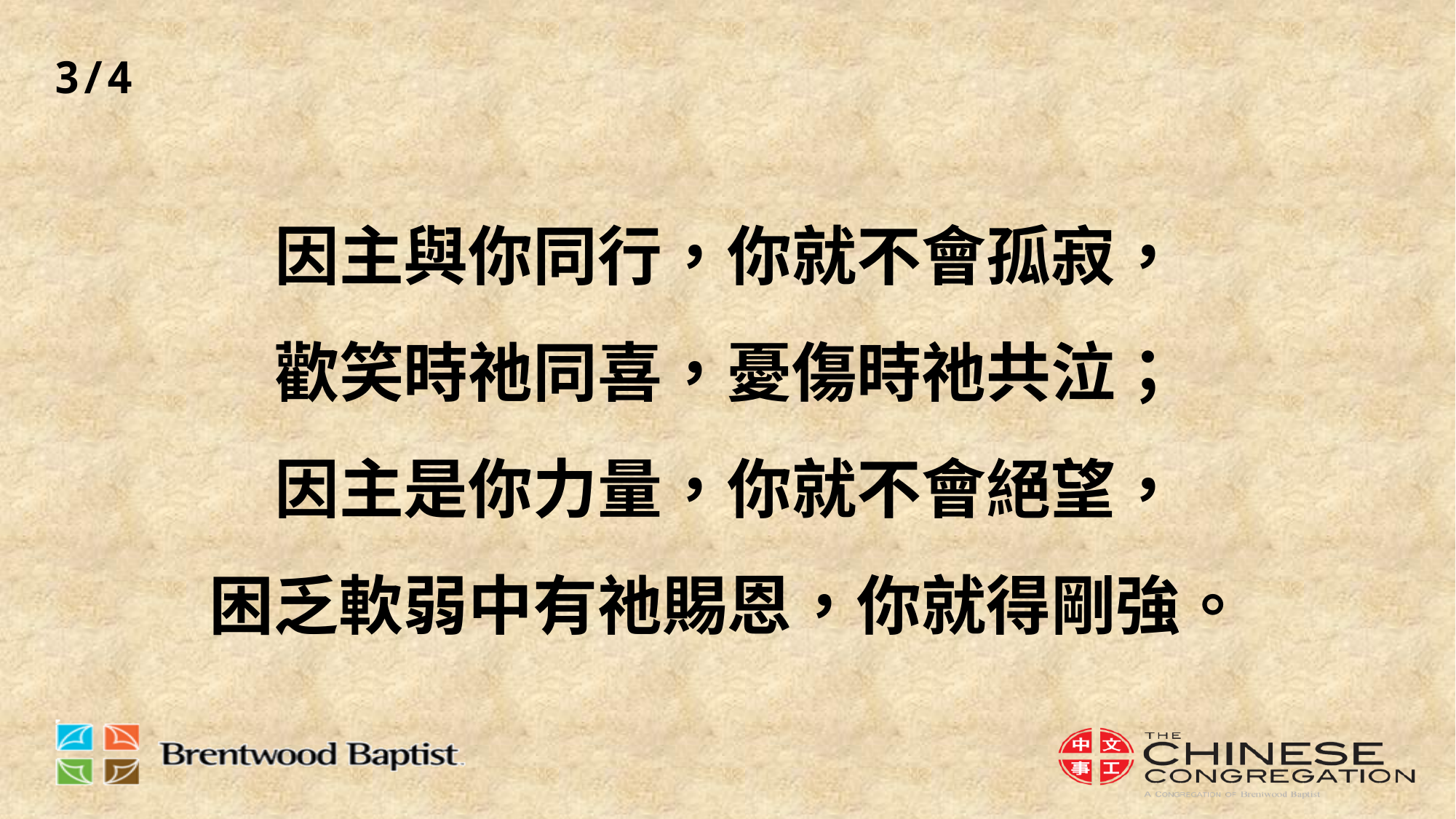

3/4
# 因主與你同行，你就不會孤寂， 歡笑時祂同喜，憂傷時祂共泣； 因主是你力量，你就不會絕望， 困乏軟弱中有祂賜恩，你就得剛強。